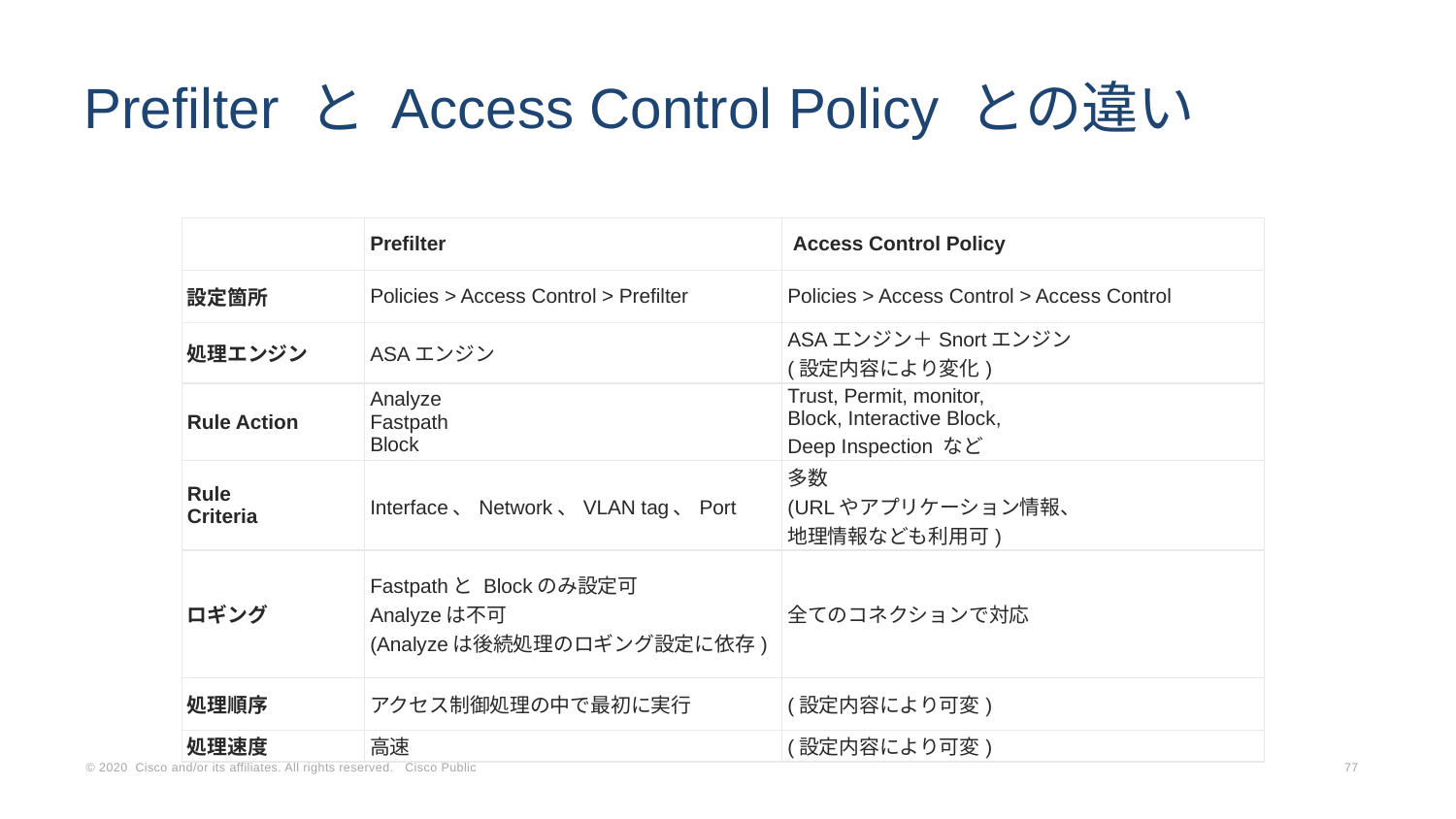

# Prefilter と Access Control Policy との違い
|  | Prefilter | Access Control Policy |
| --- | --- | --- |
| 設定箇所 | Policies > Access Control > Prefilter | Policies > Access Control > Access Control |
| 処理エンジン | ASAエンジン | ASAエンジン＋Snortエンジン (設定内容により変化) |
| Rule Action | Analyze Fastpath Block | Trust, Permit, monitor, Block, Interactive Block, Deep Inspection など |
| Rule Criteria | Interface、Network、VLAN tag、Port | 多数 (URLやアプリケーション情報、 地理情報なども利用可) |
| ロギング | Fastpathと Blockのみ設定可 Analyzeは不可 (Analyzeは後続処理のロギング設定に依存) | 全てのコネクションで対応 |
| 処理順序 | アクセス制御処理の中で最初に実行 | (設定内容により可変) |
| 処理速度 | 高速 | (設定内容により可変) |